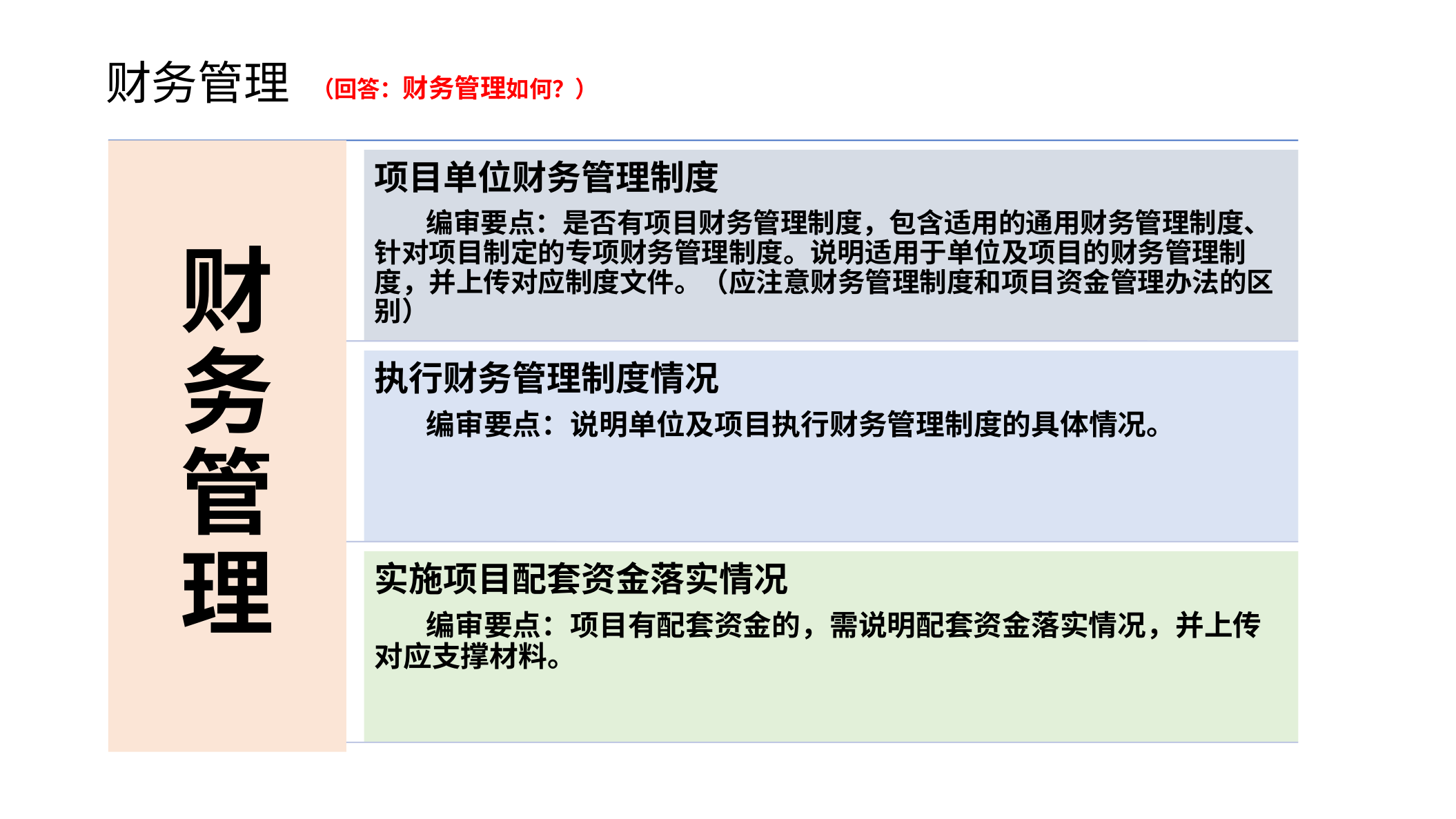

财务管理
（回答：财务管理如何？）
财务管理
项目单位财务管理制度
编审要点：是否有项目财务管理制度，包含适用的通用财务管理制度、针对项目制定的专项财务管理制度。说明适用于单位及项目的财务管理制度，并上传对应制度文件。（应注意财务管理制度和项目资金管理办法的区别）
执行财务管理制度情况
编审要点：说明单位及项目执行财务管理制度的具体情况。
实施项目配套资金落实情况
编审要点：项目有配套资金的，需说明配套资金落实情况，并上传对应支撑材料。